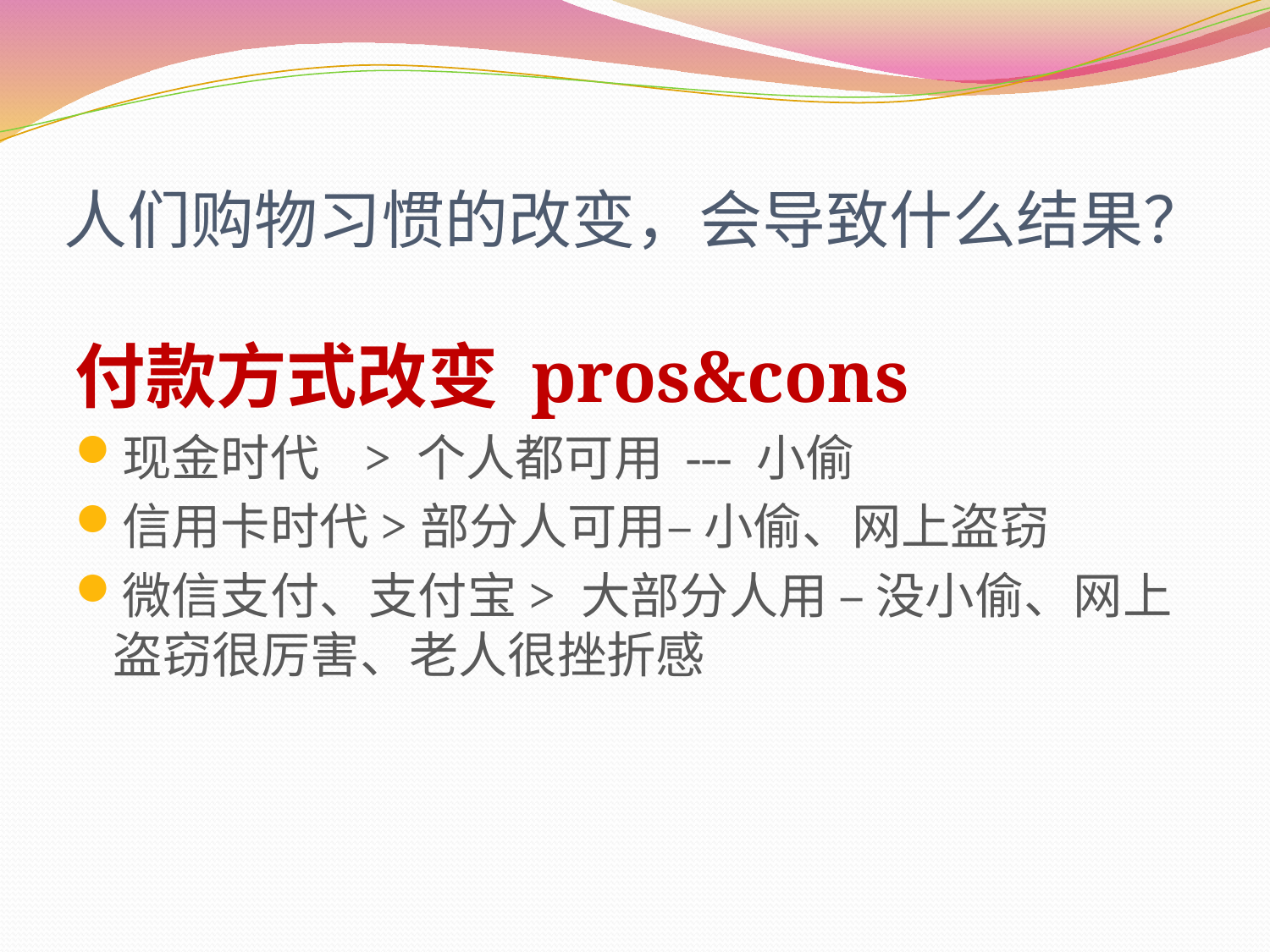

# 人们购物习惯的改变，会导致什么结果？

付款方式改变 pros&cons
现金时代   > 个人都可用 --- 小偷
信用卡时代>部分人可用– 小偷、网上盗窃
微信支付、支付宝> 大部分人用 – 没小偷、网上盗窃很厉害、老人很挫折感